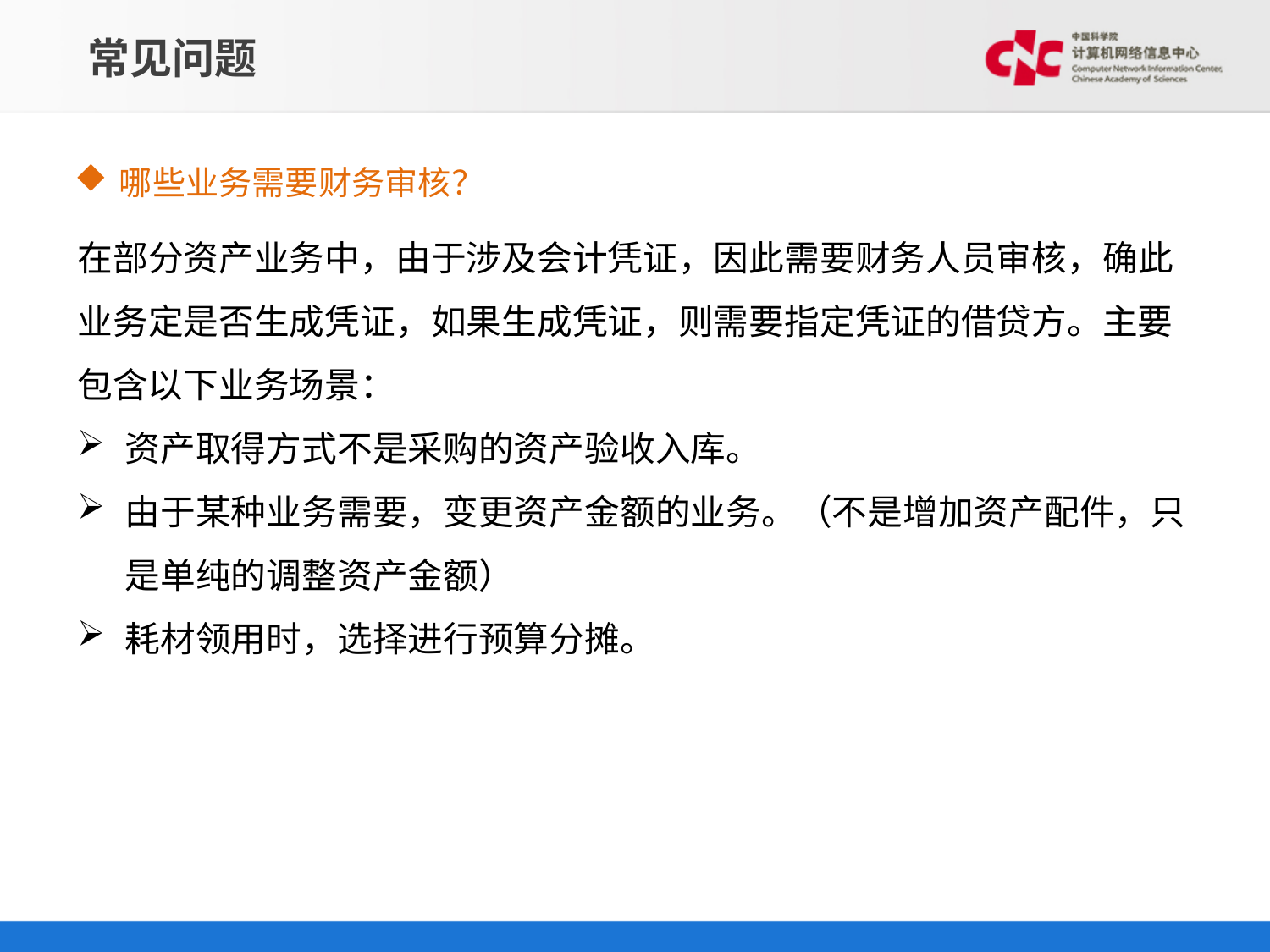

# 常见问题
哪些业务需要财务审核？
在部分资产业务中，由于涉及会计凭证，因此需要财务人员审核，确此业务定是否生成凭证，如果生成凭证，则需要指定凭证的借贷方。主要包含以下业务场景：
资产取得方式不是采购的资产验收入库。
由于某种业务需要，变更资产金额的业务。（不是增加资产配件，只是单纯的调整资产金额）
耗材领用时，选择进行预算分摊。